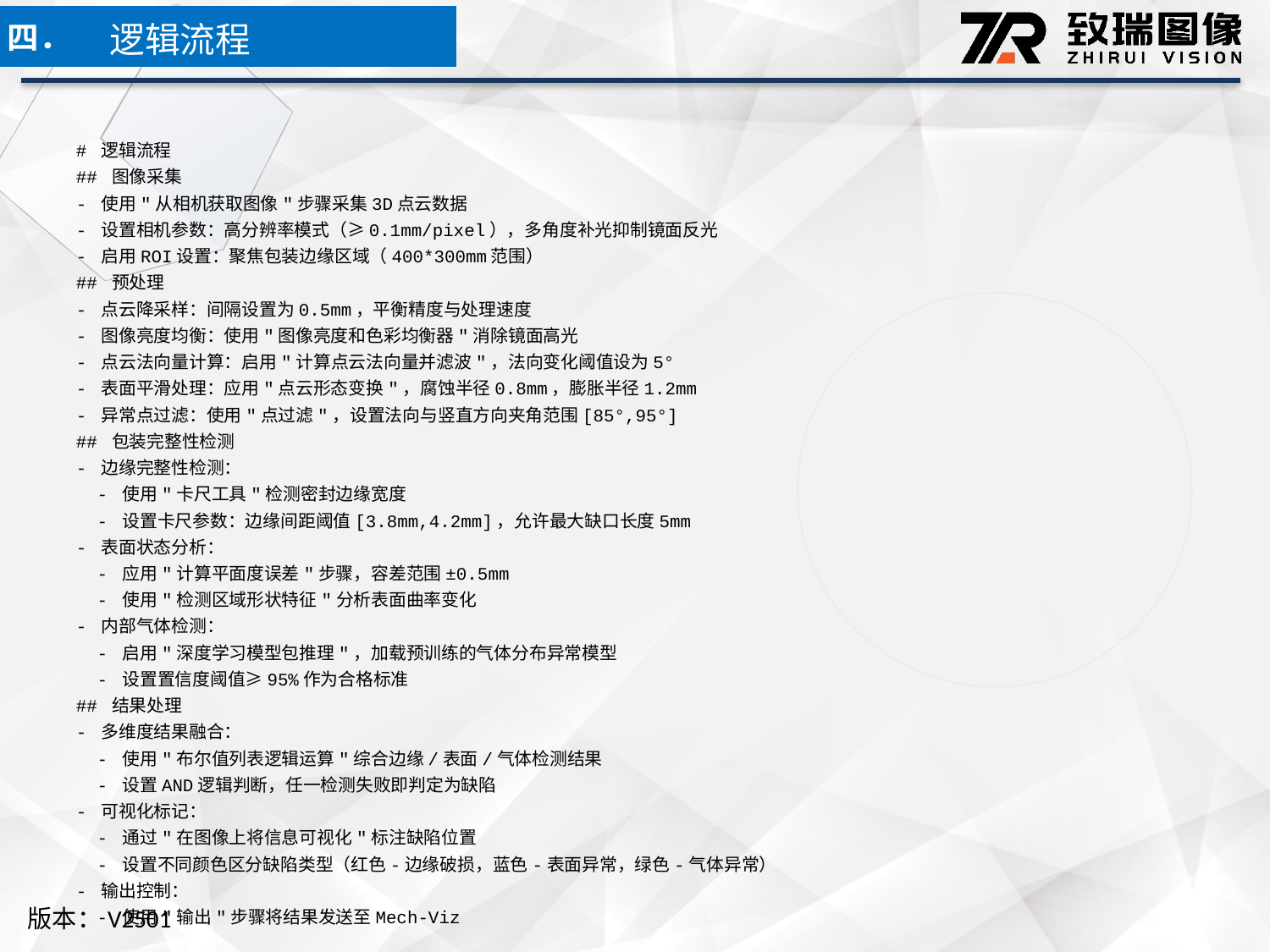

逻辑流程
四．

# 逻辑流程
## 图像采集
- 使用"从相机获取图像"步骤采集3D点云数据
- 设置相机参数：高分辨率模式（≥0.1mm/pixel），多角度补光抑制镜面反光
- 启用ROI设置：聚焦包装边缘区域（400*300mm范围）
## 预处理
- 点云降采样：间隔设置为0.5mm，平衡精度与处理速度
- 图像亮度均衡：使用"图像亮度和色彩均衡器"消除镜面高光
- 点云法向量计算：启用"计算点云法向量并滤波"，法向变化阈值设为5°
- 表面平滑处理：应用"点云形态变换"，腐蚀半径0.8mm，膨胀半径1.2mm
- 异常点过滤：使用"点过滤"，设置法向与竖直方向夹角范围[85°,95°]
## 包装完整性检测
- 边缘完整性检测：
  - 使用"卡尺工具"检测密封边缘宽度
  - 设置卡尺参数：边缘间距阈值[3.8mm,4.2mm]，允许最大缺口长度5mm
- 表面状态分析：
  - 应用"计算平面度误差"步骤，容差范围±0.5mm
  - 使用"检测区域形状特征"分析表面曲率变化
- 内部气体检测：
  - 启用"深度学习模型包推理"，加载预训练的气体分布异常模型
  - 设置置信度阈值≥95%作为合格标准
## 结果处理
- 多维度结果融合：
  - 使用"布尔值列表逻辑运算"综合边缘/表面/气体检测结果
  - 设置AND逻辑判断，任一检测失败即判定为缺陷
- 可视化标记：
  - 通过"在图像上将信息可视化"标注缺陷位置
  - 设置不同颜色区分缺陷类型（红色-边缘破损，蓝色-表面异常，绿色-气体异常）
- 输出控制：
  - 使用"输出"步骤将结果发送至Mech-Viz